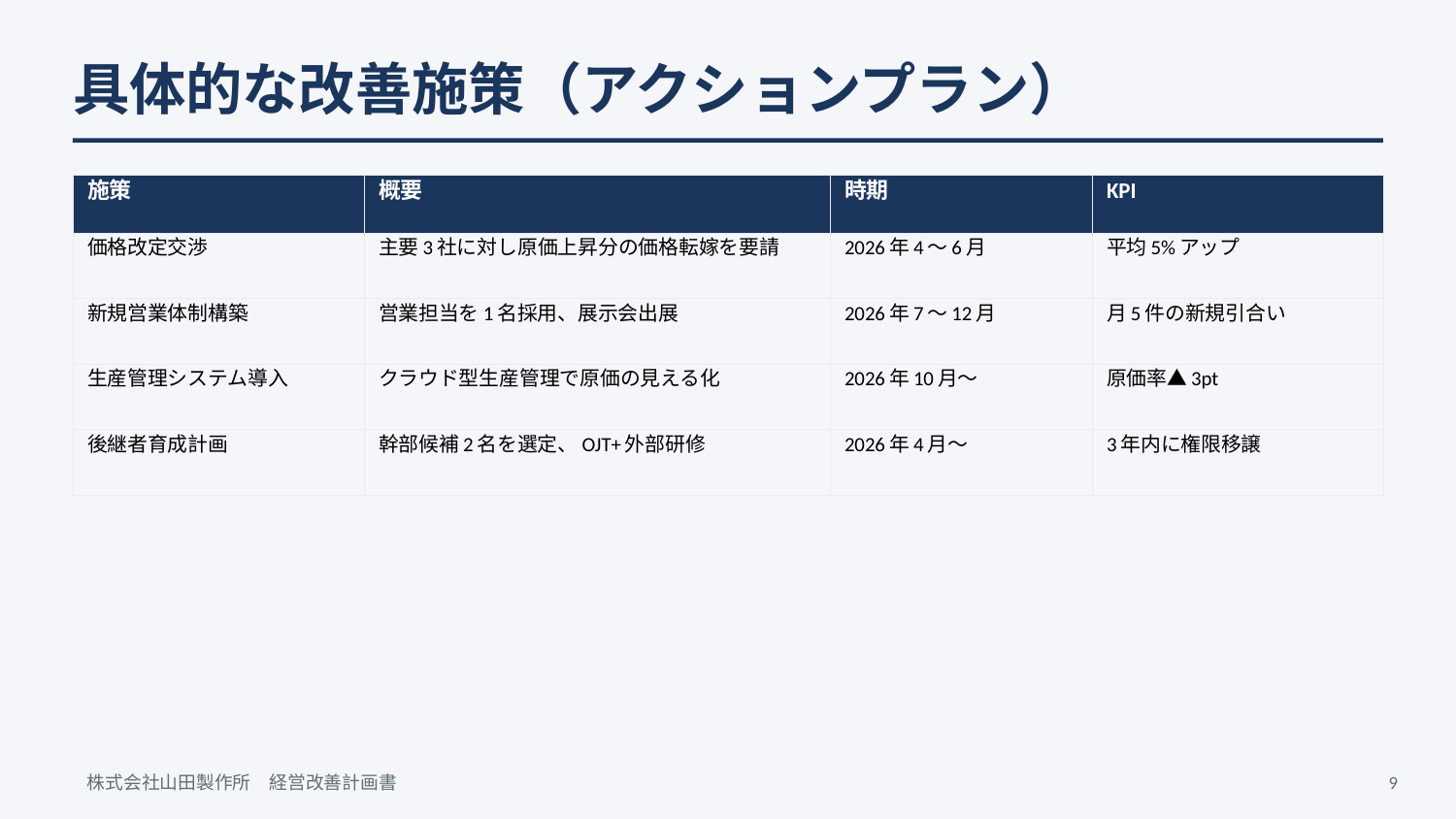

具体的な改善施策（アクションプラン）

| 施策 | 概要 | 時期 | KPI |
| --- | --- | --- | --- |
| 価格改定交渉 | 主要3社に対し原価上昇分の価格転嫁を要請 | 2026年4〜6月 | 平均5%アップ |
| 新規営業体制構築 | 営業担当を1名採用、展示会出展 | 2026年7〜12月 | 月5件の新規引合い |
| 生産管理システム導入 | クラウド型生産管理で原価の見える化 | 2026年10月〜 | 原価率▲3pt |
| 後継者育成計画 | 幹部候補2名を選定、OJT+外部研修 | 2026年4月〜 | 3年内に権限移譲 |
株式会社山田製作所　経営改善計画書
9